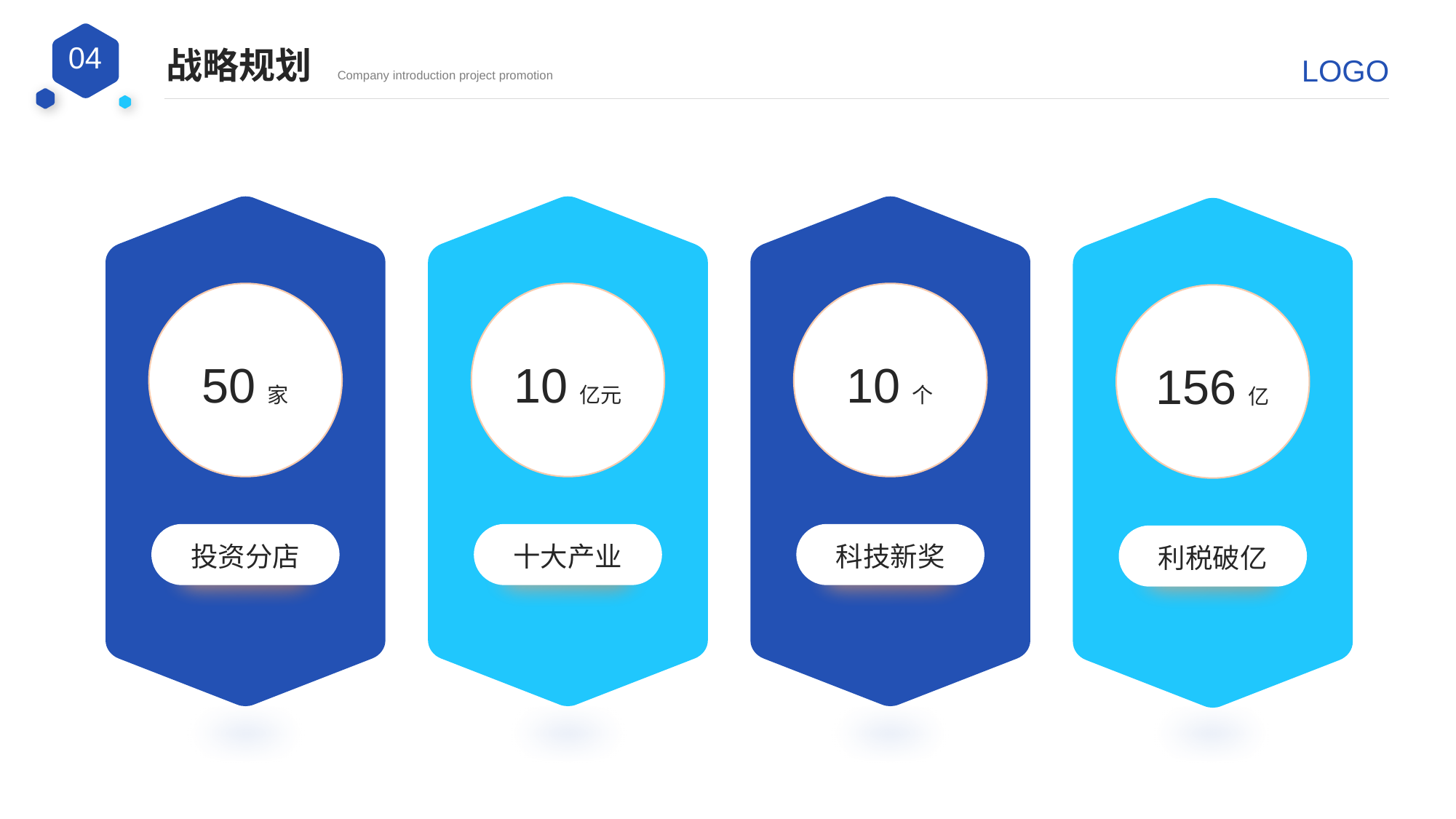

战略规划
Company introduction project promotion

50家
10亿元
10个
156亿

投资分店
十大产业
科技新奖
利税破亿